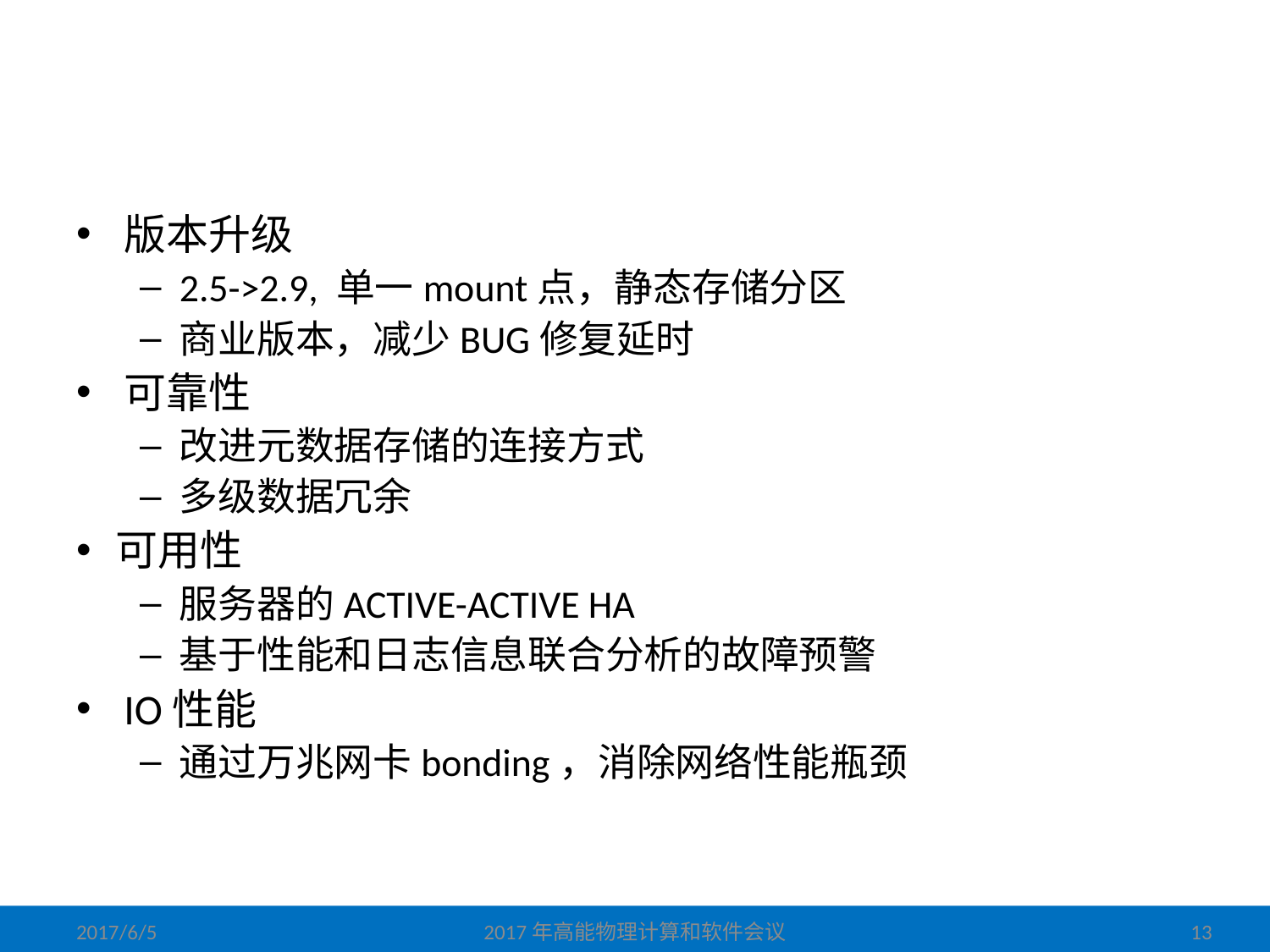

# Lustre规划
版本升级
2.5->2.9, 单一mount点，静态存储分区
商业版本，减少BUG修复延时
可靠性
改进元数据存储的连接方式
多级数据冗余
可用性
服务器的ACTIVE-ACTIVE HA
基于性能和日志信息联合分析的故障预警
IO性能
通过万兆网卡bonding，消除网络性能瓶颈

2017/6/5
2017年高能物理计算和软件会议
13